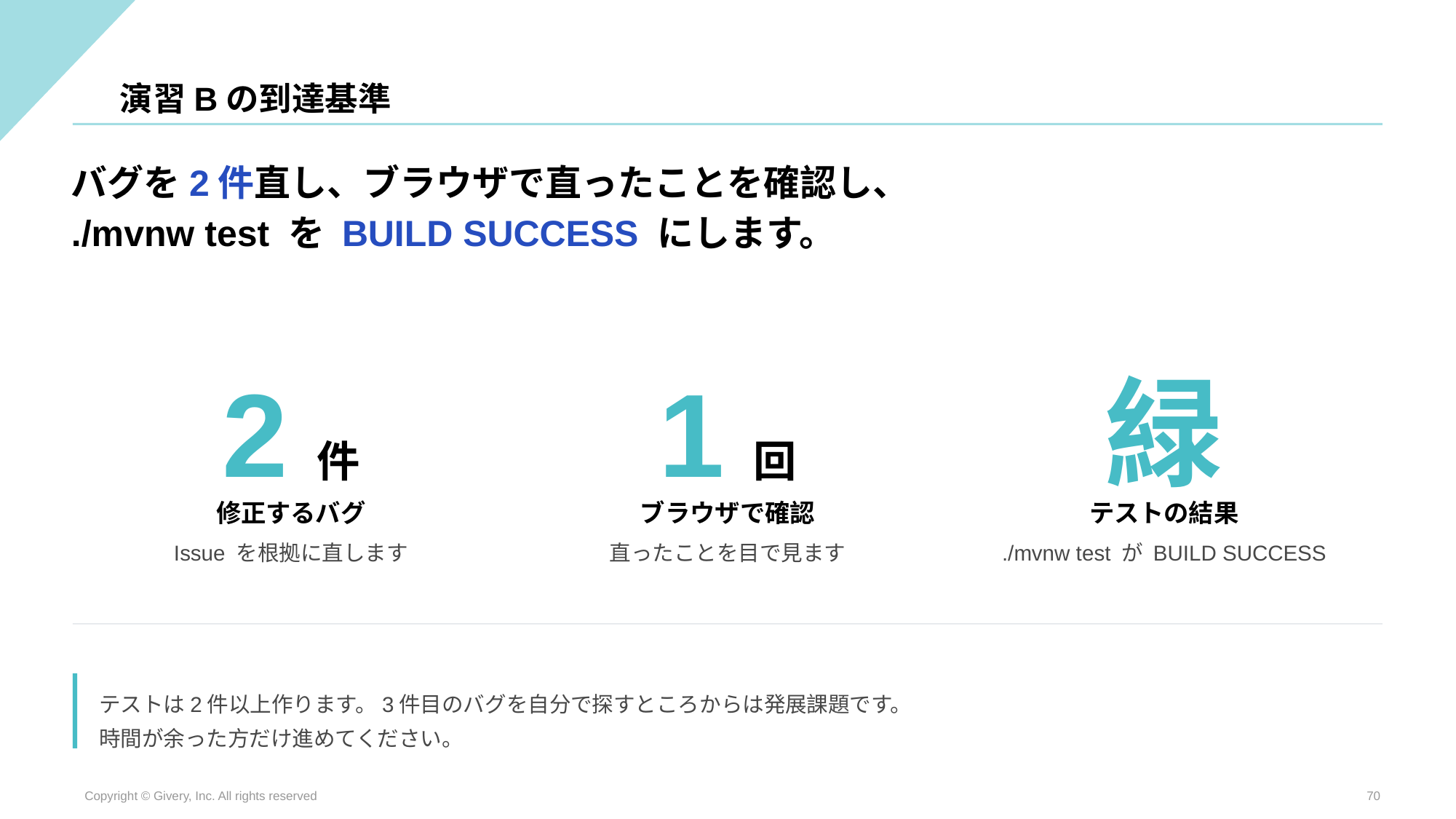

演習Bの到達基準

バグを2件直し、ブラウザで直ったことを確認し、
./mvnw test を BUILD SUCCESS にします。
2件
1回
緑
修正するバグ
ブラウザで確認
テストの結果
Issue を根拠に直します
直ったことを目で見ます
./mvnw test が BUILD SUCCESS

テストは2件以上作ります。3件目のバグを自分で探すところからは発展課題です。
時間が余った方だけ進めてください。
Copyright © Givery, Inc. All rights reserved
70